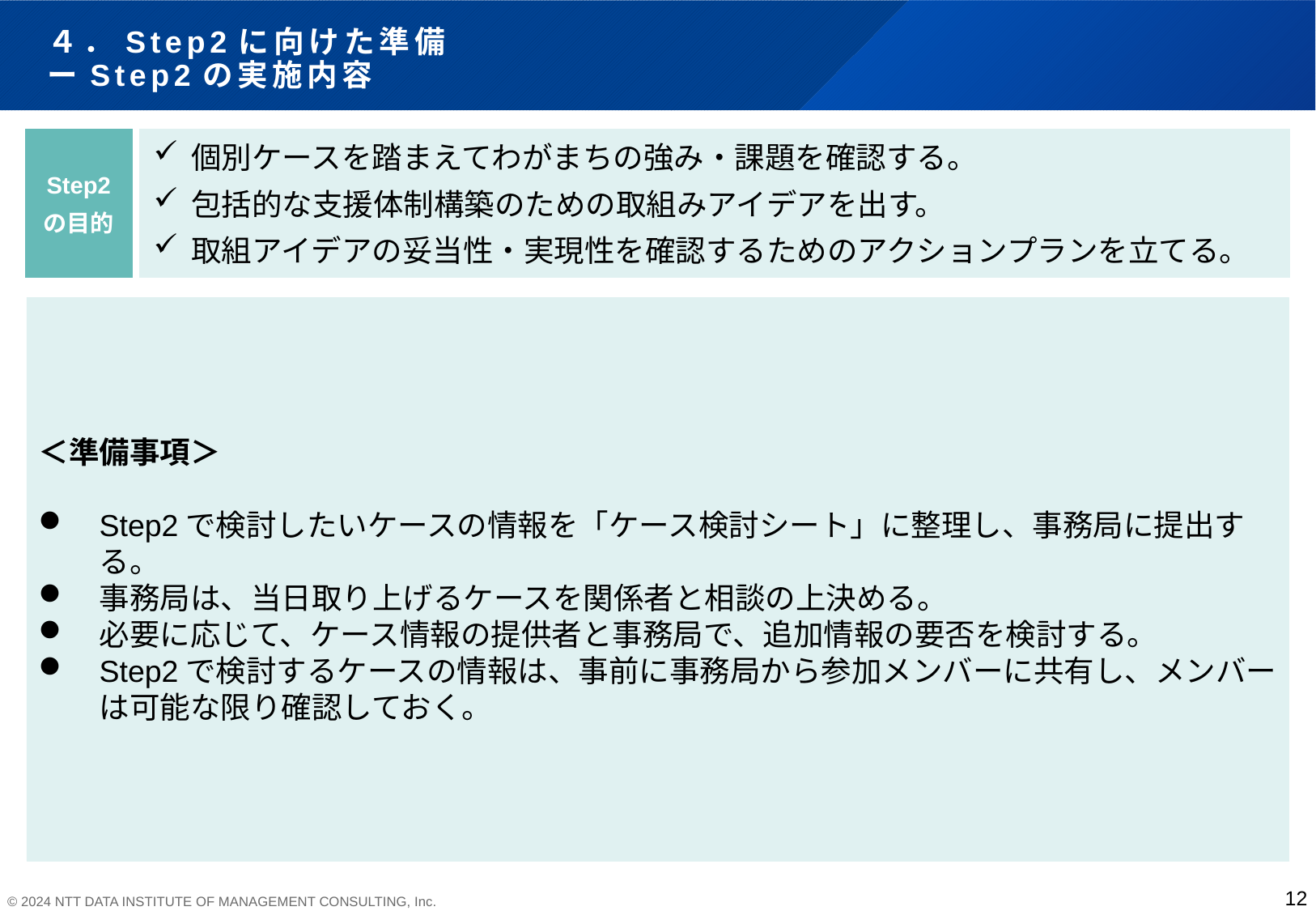

# ４．Step2に向けた準備 ーStep2の実施内容
Step2
の目的
個別ケースを踏まえてわがまちの強み・課題を確認する。
包括的な支援体制構築のための取組みアイデアを出す。
取組アイデアの妥当性・実現性を確認するためのアクションプランを立てる。
＜準備事項＞

Step2で検討したいケースの情報を「ケース検討シート」に整理し、事務局に提出する。
事務局は、当日取り上げるケースを関係者と相談の上決める。
必要に応じて、ケース情報の提供者と事務局で、追加情報の要否を検討する。
Step2で検討するケースの情報は、事前に事務局から参加メンバーに共有し、メンバーは可能な限り確認しておく。
12